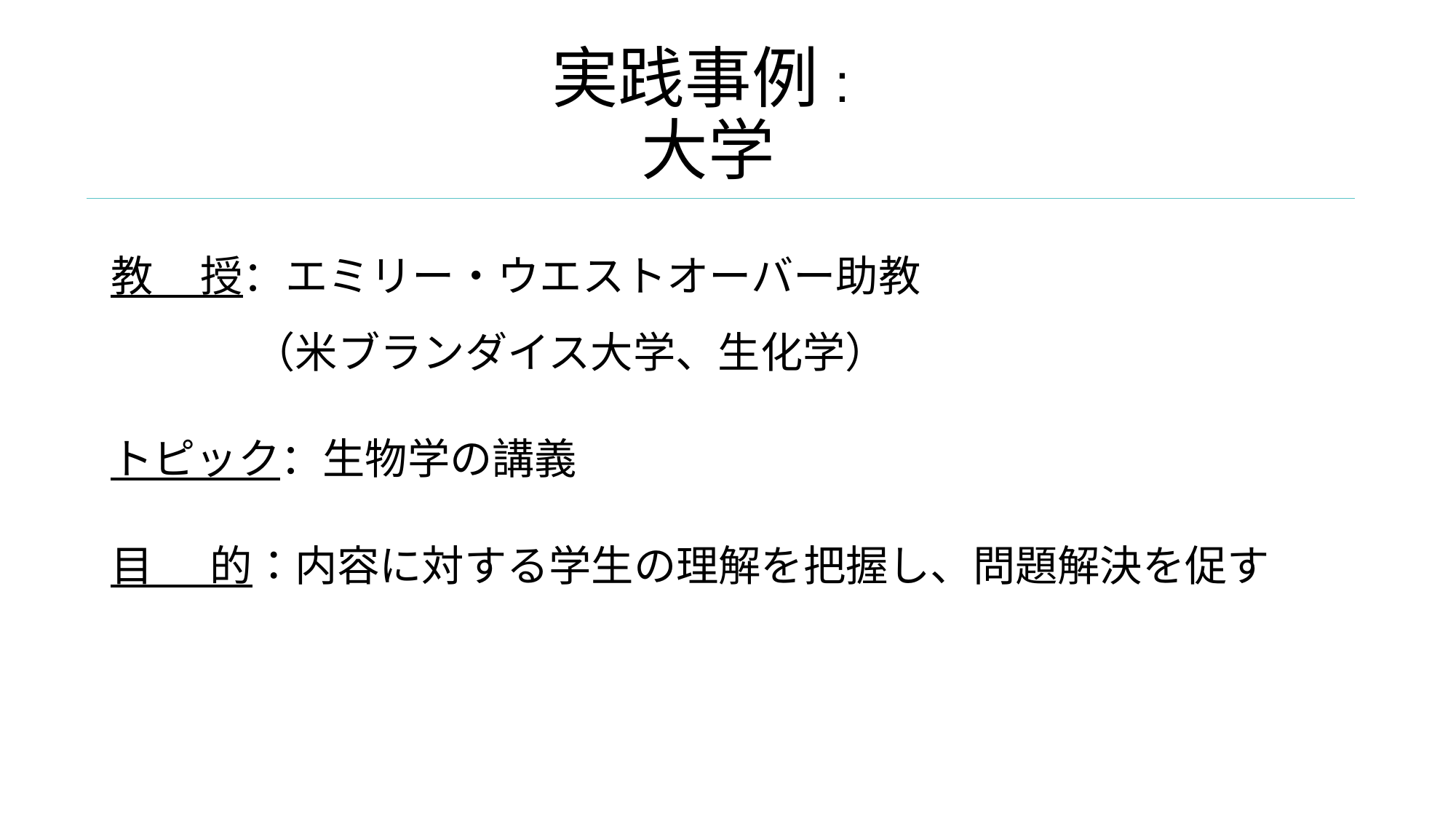

# 実践事例: 大学
教     授：エミリー・ウエストオーバー助教
   　　  （米ブランダイス大学、生化学）
トピック：生物学の講義
目      的：内容に対する学生の理解を把握し、問題解決を促す